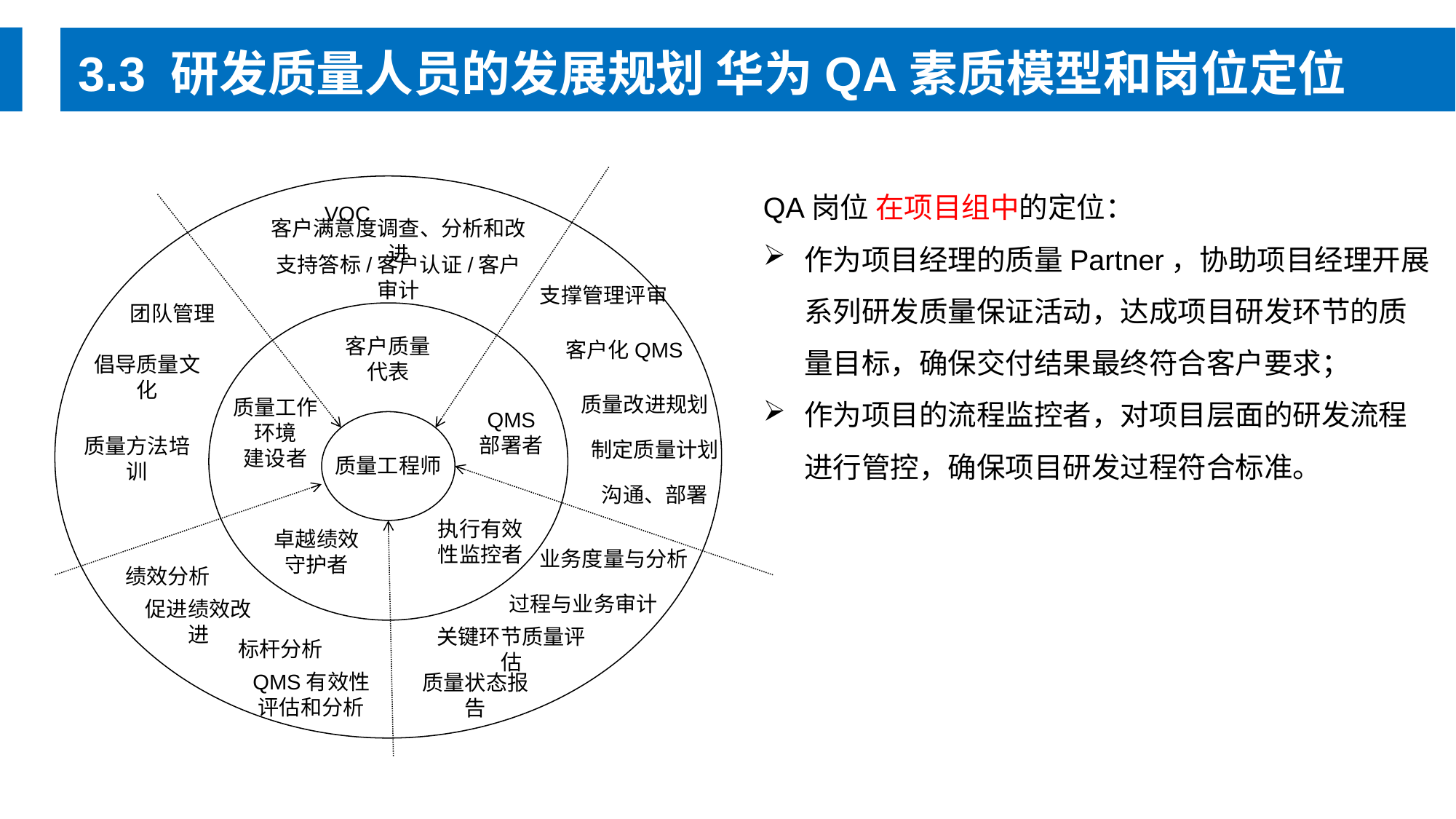

3.3 研发质量人员的发展规划 华为QA素质模型和岗位定位

VOC
客户满意度调查、分析和改进
支持答标/客户认证/客户审计
支撑管理评审
团队管理

客户质量代表
客户化QMS
倡导质量文化
质量改进规划
质量工作环境
建设者
QMS
部署者

质量方法培训
制定质量计划
质量工程师
沟通、部署
执行有效性监控者
卓越绩效守护者
业务度量与分析
绩效分析
过程与业务审计
促进绩效改进
关键环节质量评估
标杆分析
QMS有效性评估和分析
质量状态报告
QA岗位 在项目组中的定位：
作为项目经理的质量Partner，协助项目经理开展系列研发质量保证活动，达成项目研发环节的质量目标，确保交付结果最终符合客户要求；
作为项目的流程监控者，对项目层面的研发流程进行管控，确保项目研发过程符合标准。